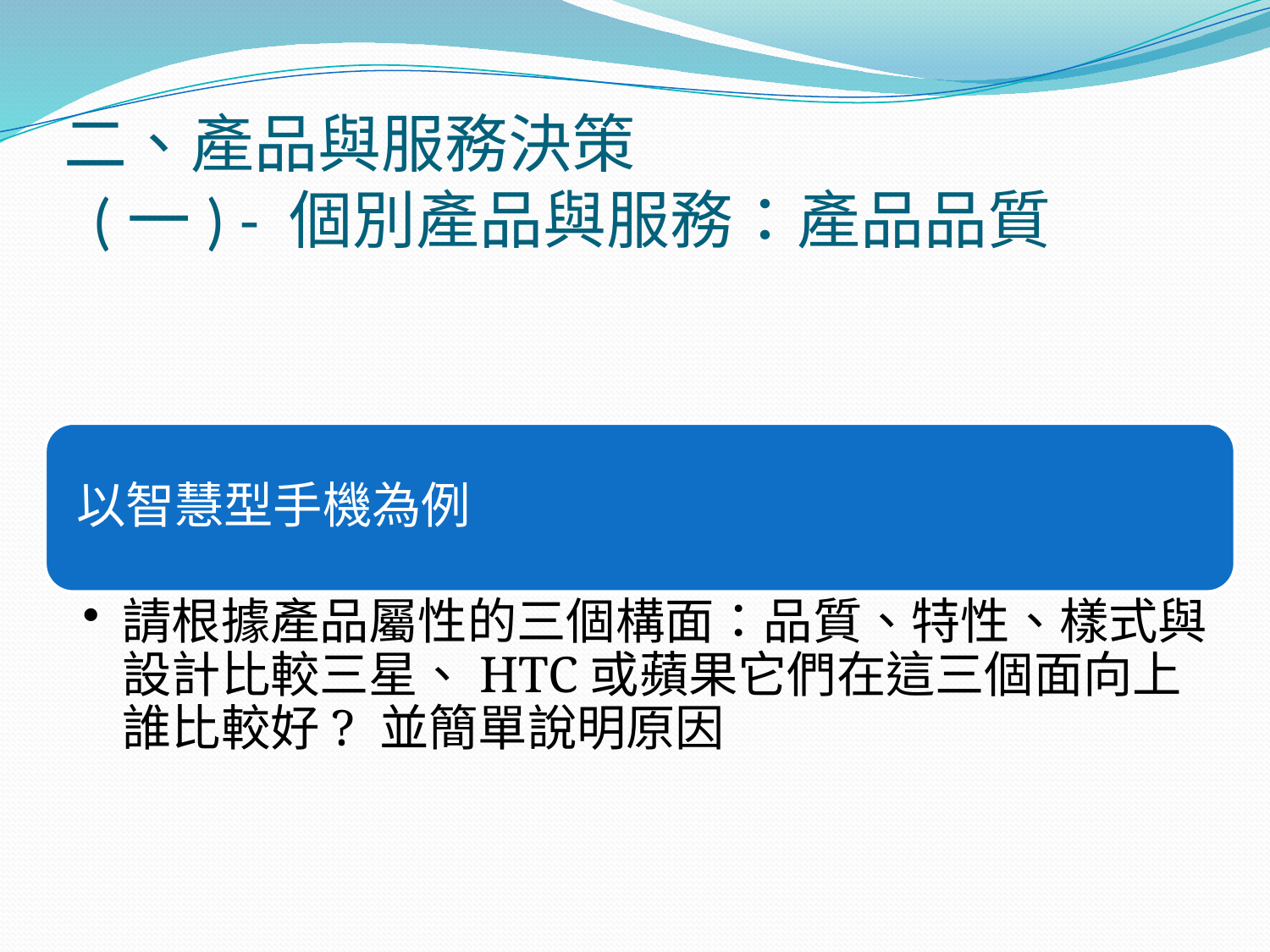

# 二、產品與服務決策 (一) - 個別產品與服務：產品品質
以智慧型手機為例
請根據產品屬性的三個構面：品質、特性、樣式與設計比較三星、HTC或蘋果它們在這三個面向上誰比較好? 並簡單說明原因